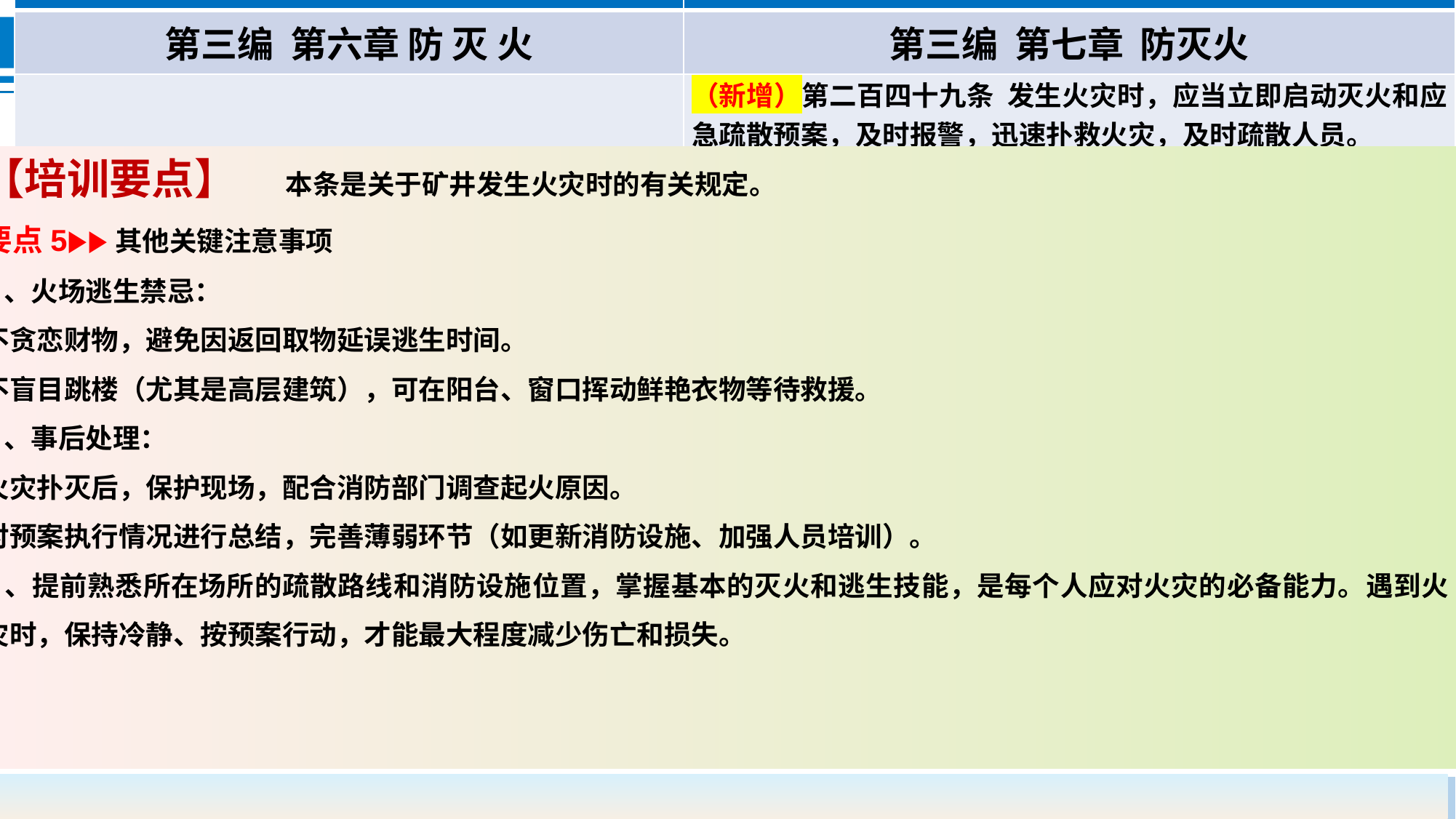

| 《煤矿安全规程》（2022版） | 《煤矿安全规程》（2025版） |
| --- | --- |
| 第三编 第六章 防 灭 火 | 第三编 第七章 防灭火 |
|  | （新增）第二百四十九条 发生火灾时，应当立即启动灭火和应急疏散预案，及时报警，迅速扑救火灾，及时疏散人员。 |
【培训要点】      本条是关于矿井发生火灾时的有关规定。
要点5▶▶其他关键注意事项
1、火场逃生禁忌：
不贪恋财物，避免因返回取物延误逃生时间。
不盲目跳楼（尤其是高层建筑），可在阳台、窗口挥动鲜艳衣物等待救援。
2、事后处理：
火灾扑灭后，保护现场，配合消防部门调查起火原因。
对预案执行情况进行总结，完善薄弱环节（如更新消防设施、加强人员培训）。
3、提前熟悉所在场所的疏散路线和消防设施位置，掌握基本的灭火和逃生技能，是每个人应对火灾的必备能力。遇到火灾时，保持冷静、按预案行动，才能最大程度减少伤亡和损失。